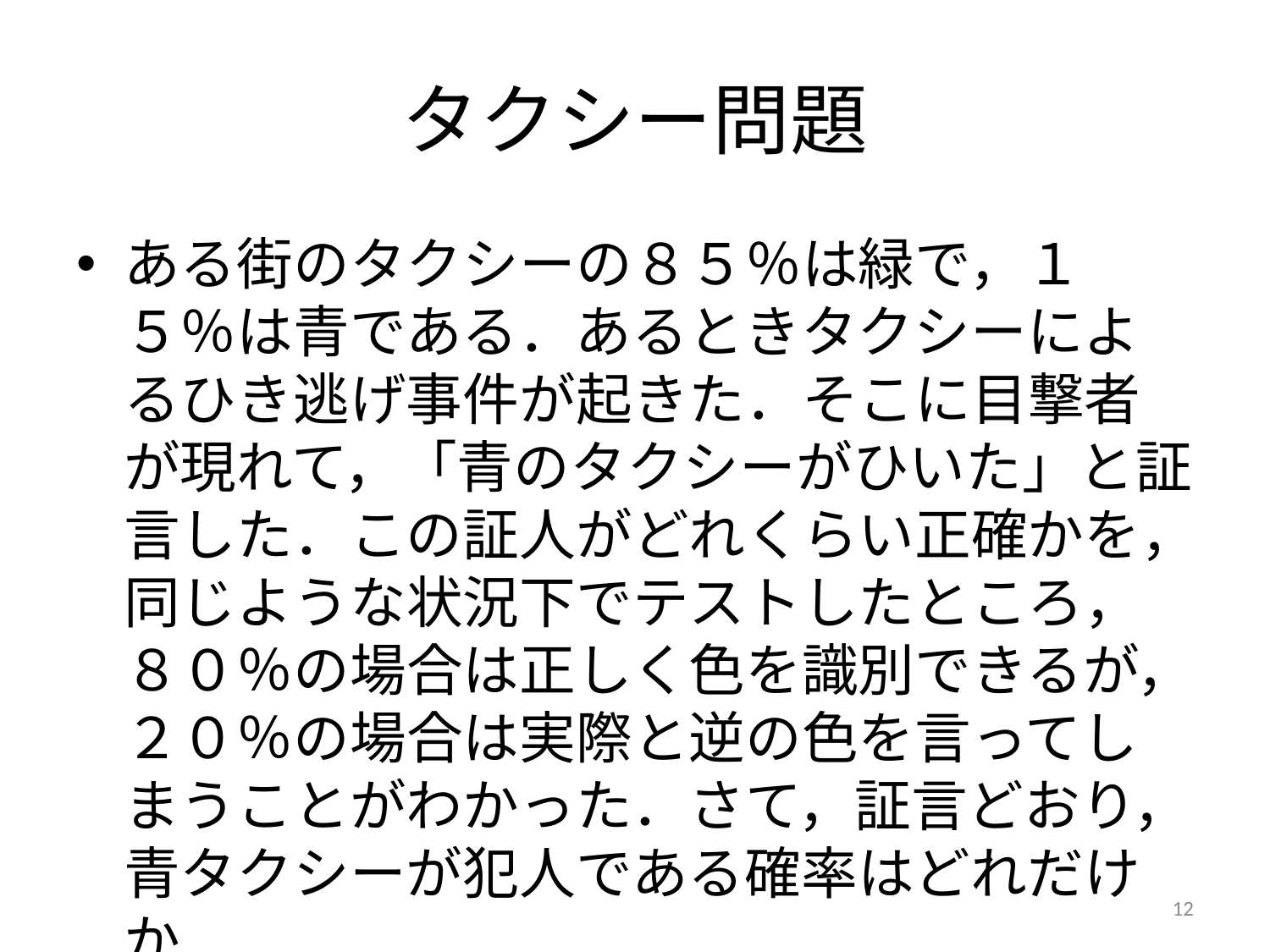

# タクシー問題
ある街のタクシーの８５％は緑で，１５％は青である．あるときタクシーによるひき逃げ事件が起きた．そこに目撃者が現れて，「青のタクシーがひいた」と証言した．この証人がどれくらい正確かを，同じような状況下でテストしたところ，８０％の場合は正しく色を識別できるが，２０％の場合は実際と逆の色を言ってしまうことがわかった．さて，証言どおり，青タクシーが犯人である確率はどれだけか．
12